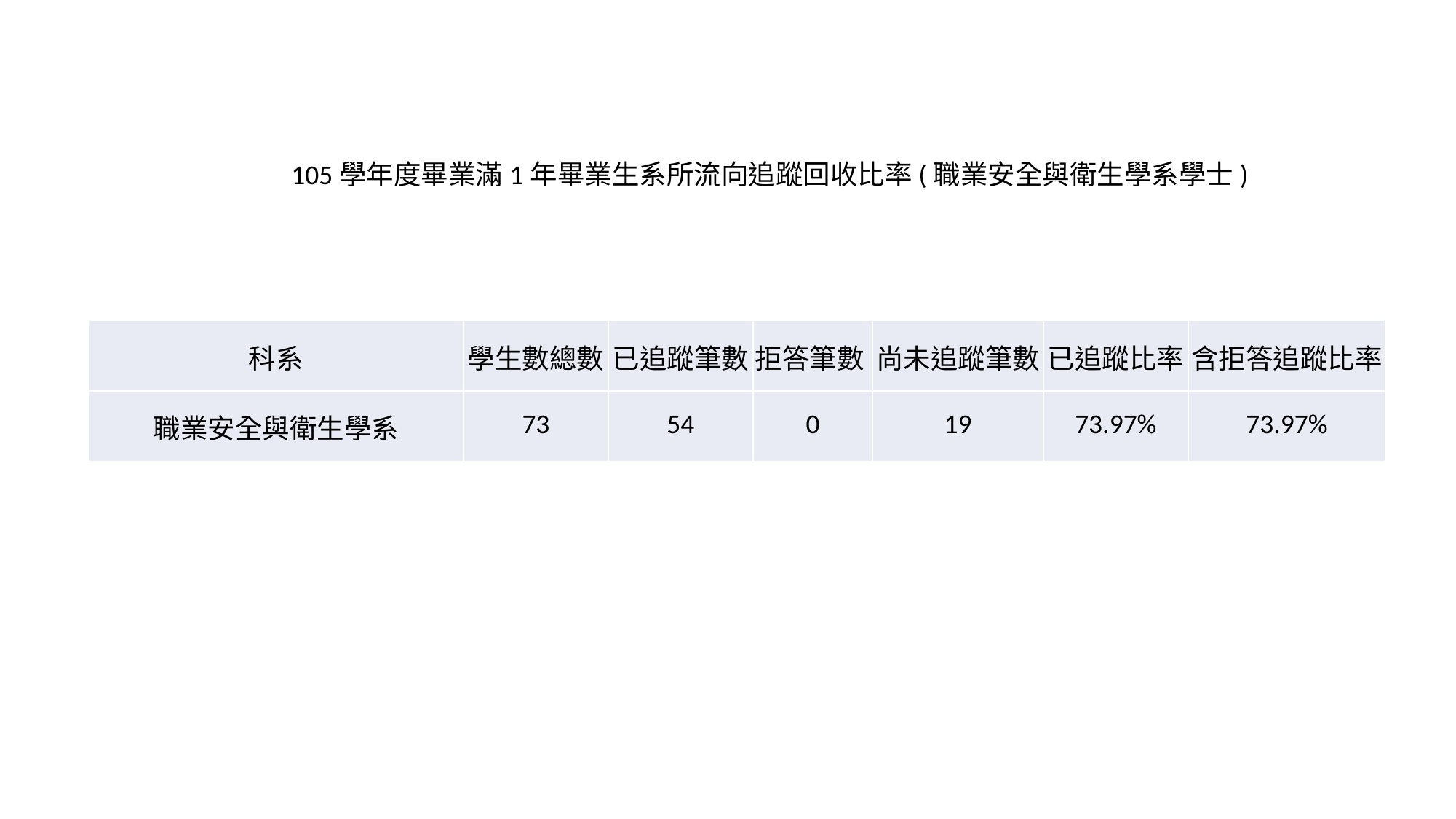

105學年度畢業滿1年畢業生系所流向追蹤回收比率(職業安全與衛生學系學士)

| 科系 | 學生數總數 | 已追蹤筆數 | 拒答筆數 | 尚未追蹤筆數 | 已追蹤比率 | 含拒答追蹤比率 |
| --- | --- | --- | --- | --- | --- | --- |
| 職業安全與衛生學系 | 73 | 54 | 0 | 19 | 73.97% | 73.97% |